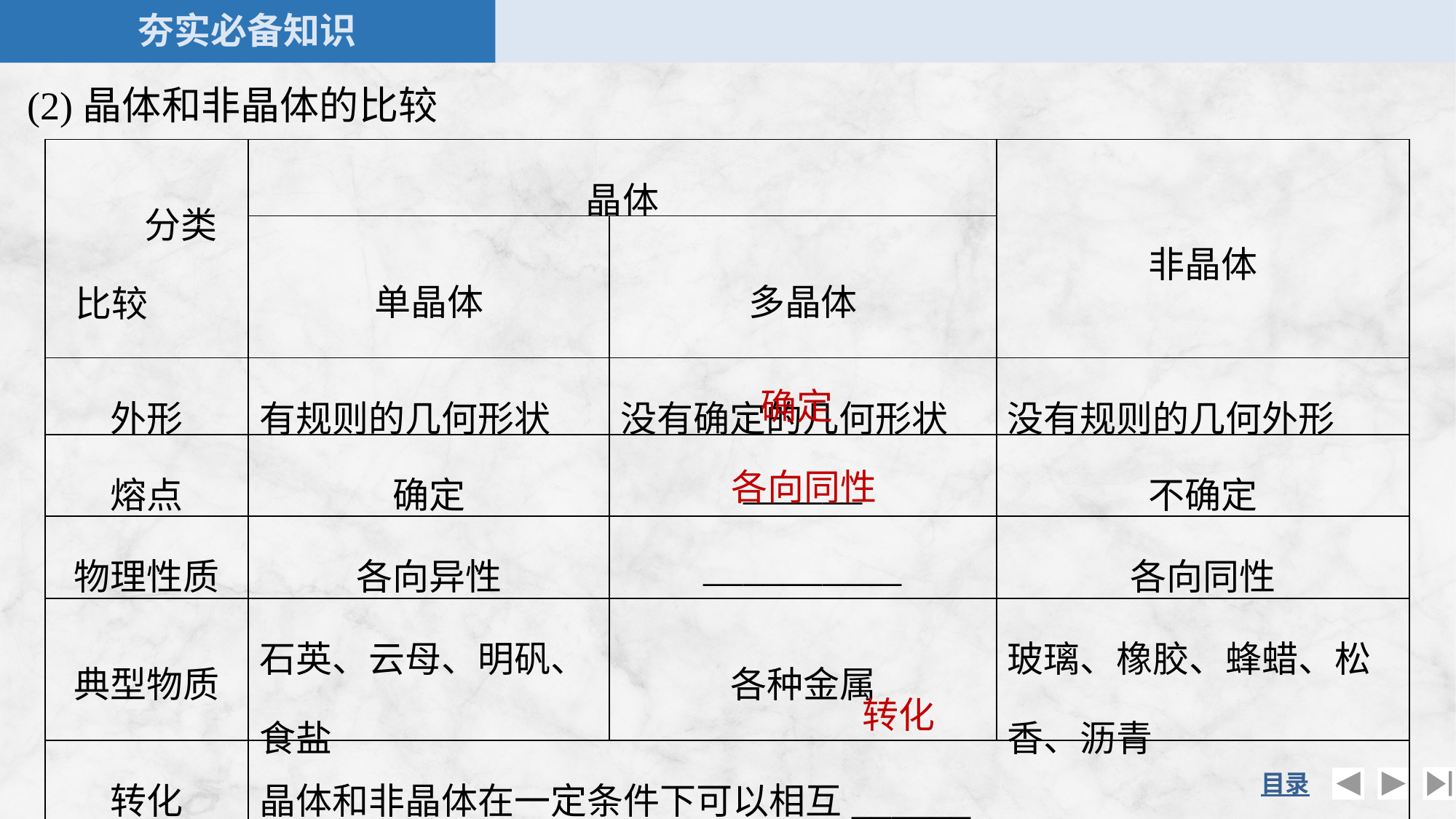

(2)晶体和非晶体的比较
| 分类 比较 | 晶体 |  | 非晶体 |
| --- | --- | --- | --- |
|  | 单晶体 | 多晶体 |  |
| 外形 | 有规则的几何形状 | 没有确定的几何形状 | 没有规则的几何外形 |
| 熔点 | 确定 | \_\_\_\_\_\_ | 不确定 |
| 物理性质 | 各向异性 | \_\_\_\_\_\_\_\_\_\_ | 各向同性 |
| 典型物质 | 石英、云母、明矾、食盐 | 各种金属 | 玻璃、橡胶、蜂蜡、松香、沥青 |
| 转化 | 晶体和非晶体在一定条件下可以相互\_\_\_\_\_\_ |  |  |
确定
各向同性
转化